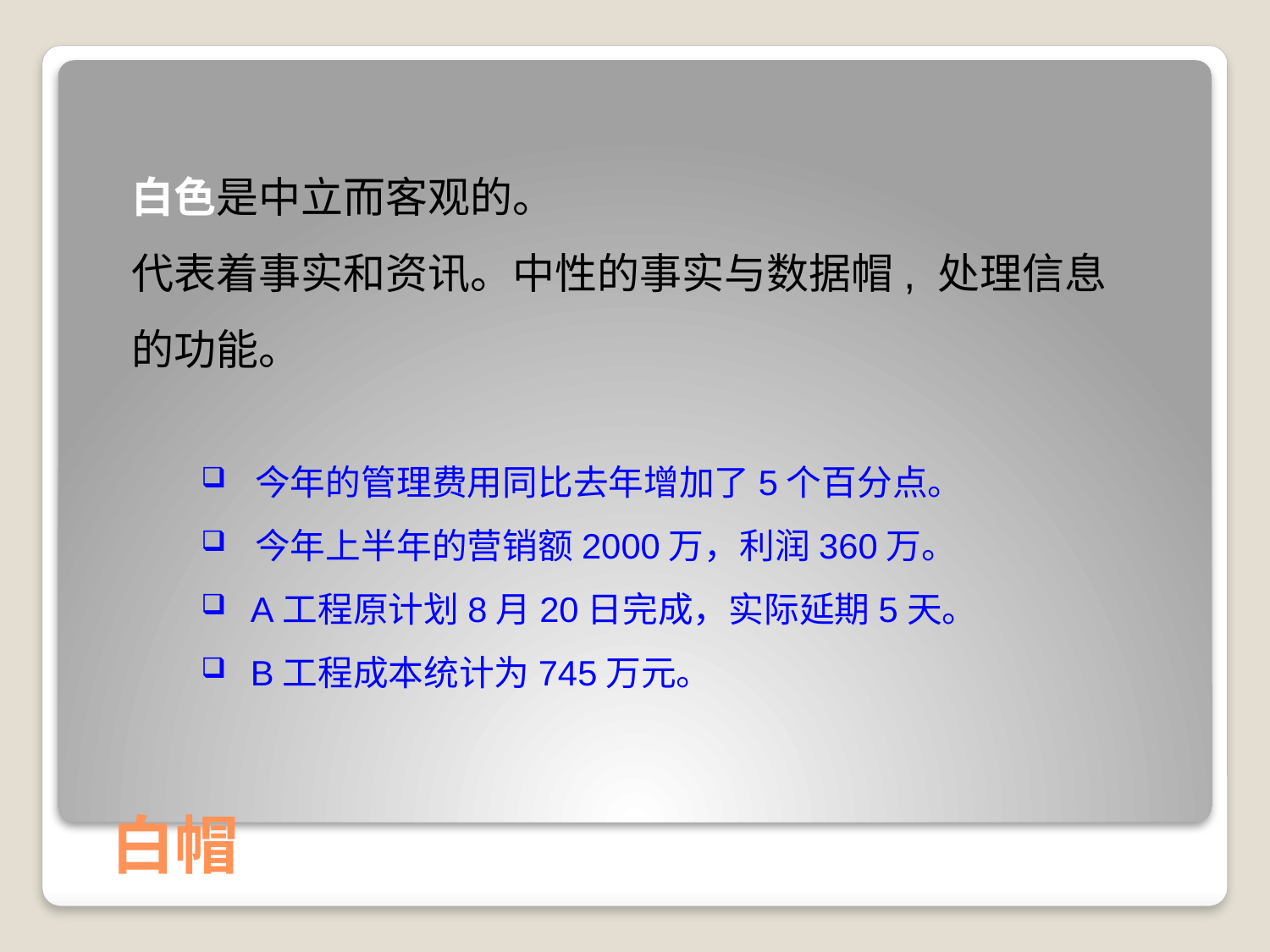

白色是中立而客观的。
代表着事实和资讯。中性的事实与数据帽, 处理信息的功能。
  今年的管理费用同比去年增加了5个百分点。
  今年上半年的营销额2000万，利润360万。
  A工程原计划8月20日完成，实际延期5天。
  B工程成本统计为745万元。
# 白帽